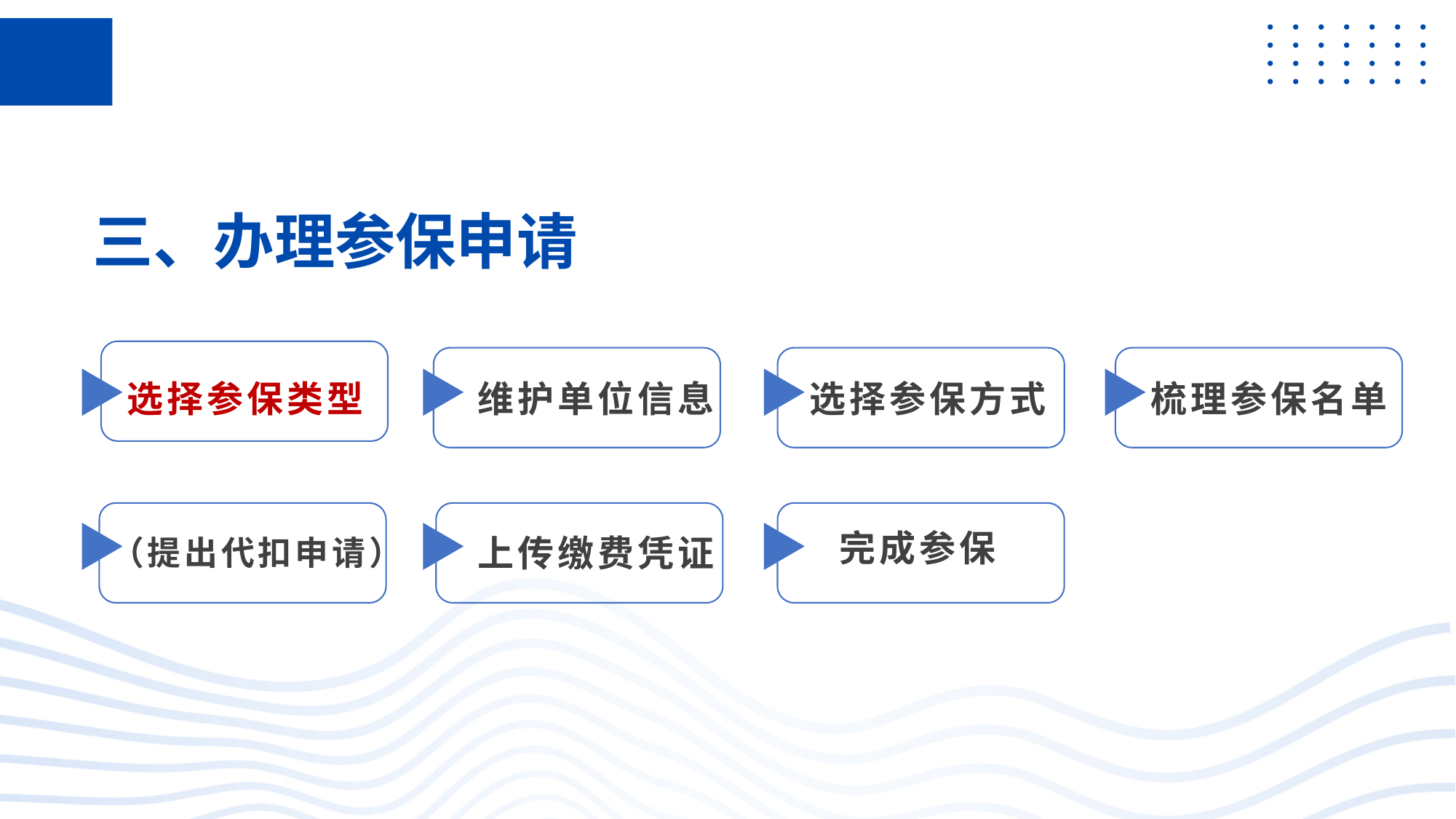

三、办理参保申请
选择参保类型
维护单位信息
选择参保方式
梳理参保名单

完成参保
（提出代扣申请）
上传缴费凭证